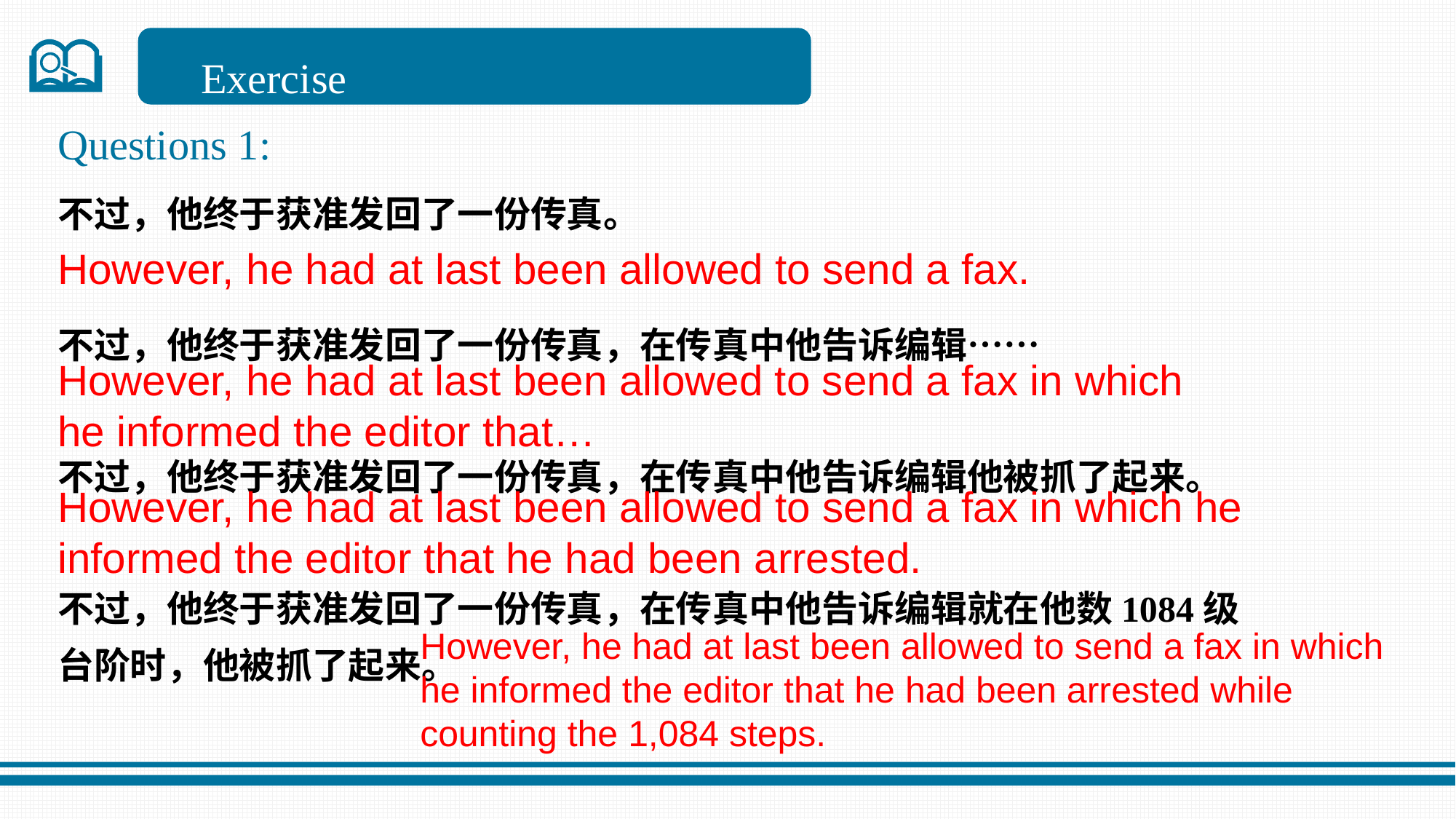

Exercise
Questions 1:
不过，他终于获准发回了一份传真。

不过，他终于获准发回了一份传真，在传真中他告诉编辑……

不过，他终于获准发回了一份传真，在传真中他告诉编辑他被抓了起来。

不过，他终于获准发回了一份传真，在传真中他告诉编辑就在他数1084级台阶时，他被抓了起来。
However, he had at last been allowed to send a fax.
However, he had at last been allowed to send a fax in which he informed the editor that…
However, he had at last been allowed to send a fax in which he informed the editor that he had been arrested.
However, he had at last been allowed to send a fax in which he informed the editor that he had been arrested while counting the 1,084 steps.